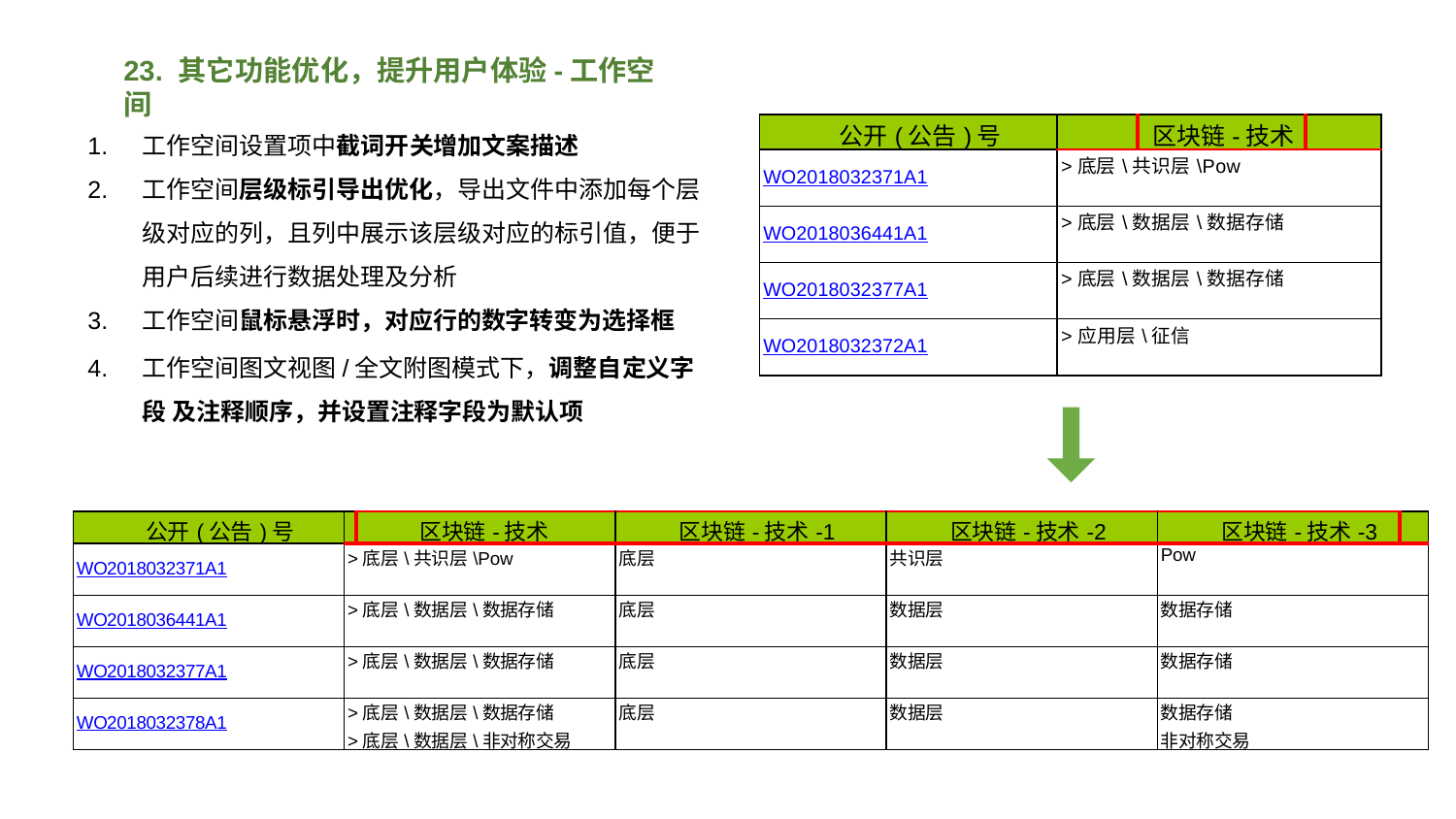

# 23. 其它功能优化，提升用户体验-工作空间
工作空间设置项中截词开关增加文案描述
工作空间层级标引导出优化，导出文件中添加每个层
级对应的列，且列中展示该层级对应的标引值，便于 用户后续进行数据处理及分析
工作空间鼠标悬浮时，对应行的数字转变为选择框
工作空间图文视图/全文附图模式下，调整自定义字段 及注释顺序，并设置注释字段为默认项
| 公开(公告)号 |  | 区块链-技术 |  |
| --- | --- | --- | --- |
| WO2018032371A1 | >底层\共识层\Pow |  |  |
| WO2018036441A1 | >底层\数据层\数据存储 |  |  |
| WO2018032377A1 | >底层\数据层\数据存储 |  |  |
| WO2018032372A1 | >应用层\征信 |  |  |

| 公开(公告)号 |  | 区块链-技术 | 区块链-技术-1 | 区块链-技术-2 | 区块链-技术-3 |  |
| --- | --- | --- | --- | --- | --- | --- |
| WO2018032371A1 | >底层\共识层\Pow |  | 底层 | 共识层 | Pow |  |
| WO2018036441A1 | >底层\数据层\数据存储 |  | 底层 | 数据层 | 数据存储 |  |
| WO2018032377A1 | >底层\数据层\数据存储 |  | 底层 | 数据层 | 数据存储 |  |
| WO2018032378A1 | >底层\数据层\数据存储 >底层\数据层\非对称交易 |  | 底层 | 数据层 | 数据存储 非对称交易 |  |